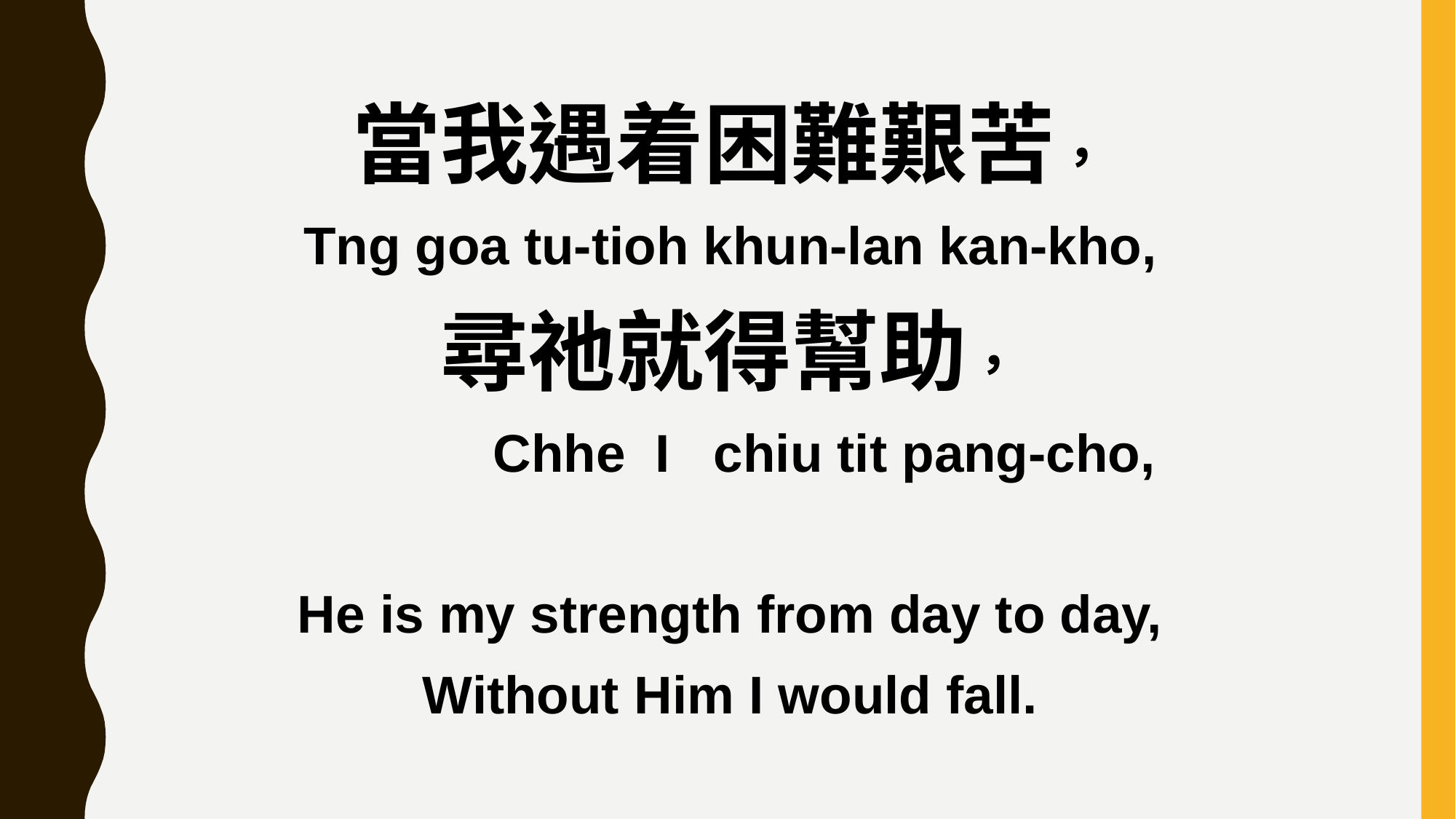

當我遇着困難艱苦，
Tng goa tu-tioh khun-lan kan-kho,
尋祂就得幫助，
                    Chhe  I   chiu tit pang-cho,

He is my strength from day to day,
Without Him I would fall.